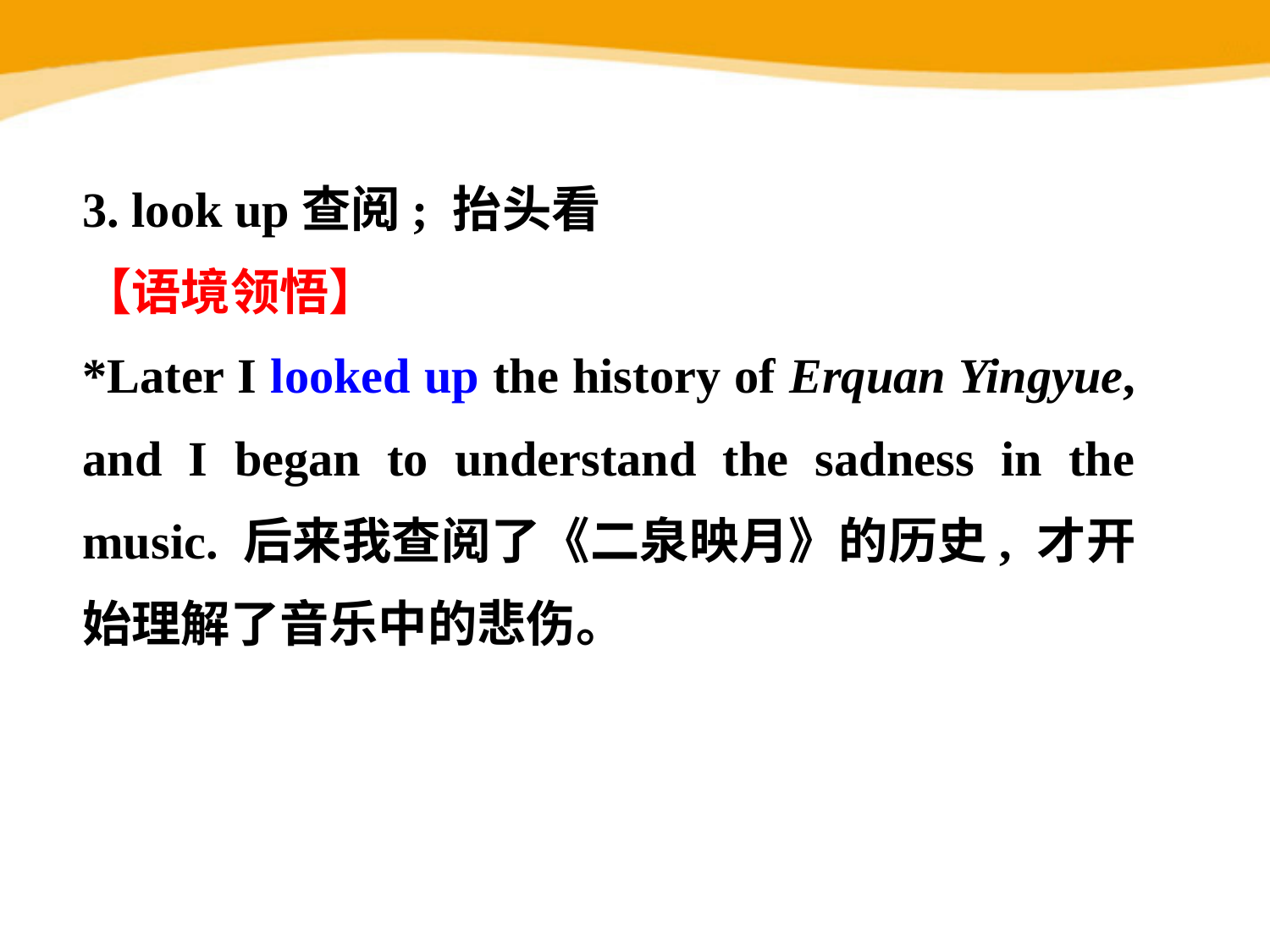

3. look up查阅; 抬头看
【语境领悟】
*Later I looked up the history of Erquan Yingyue, and I began to understand the sadness in the music. 后来我查阅了《二泉映月》的历史, 才开始理解了音乐中的悲伤。